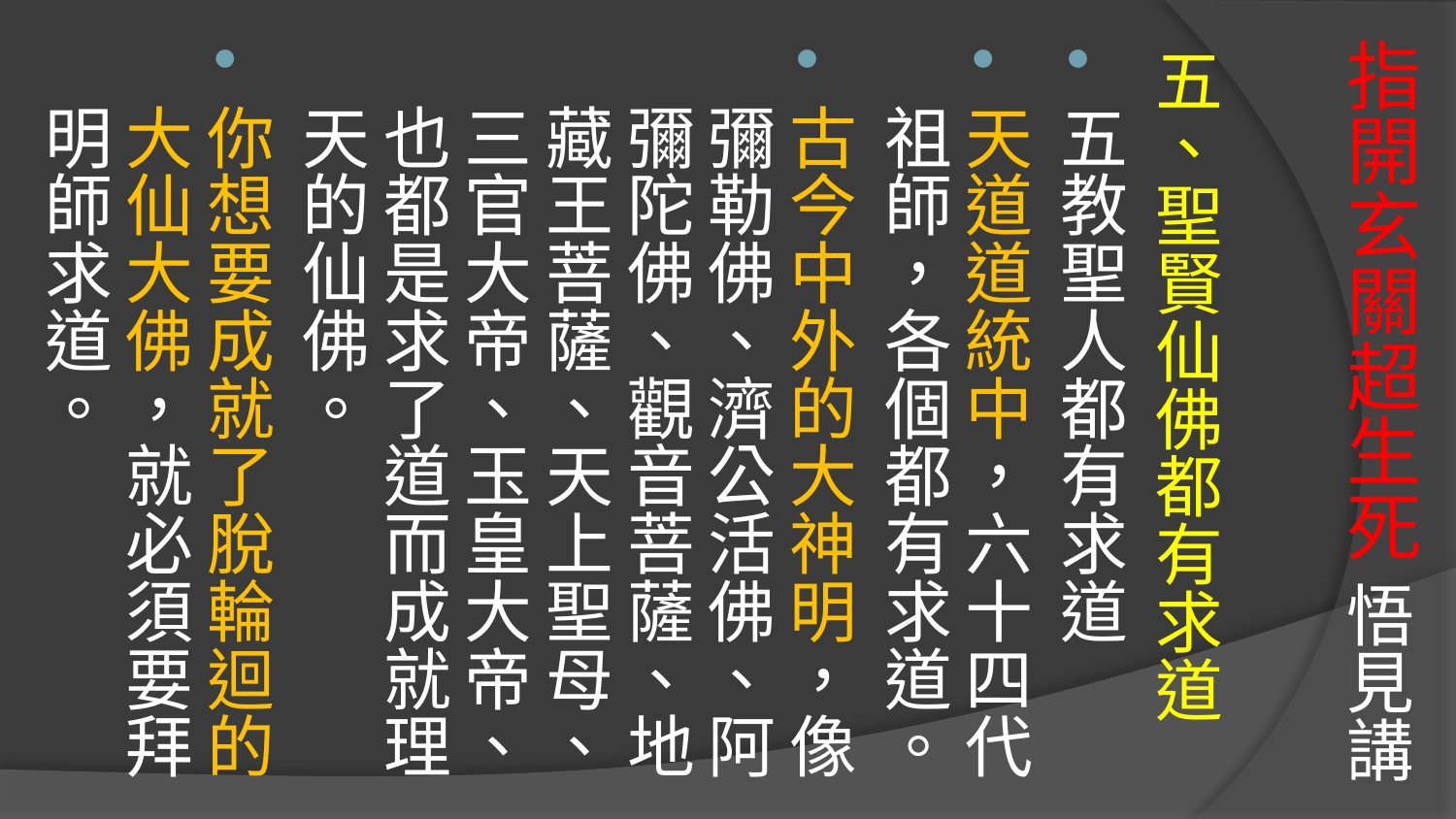

五、聖賢仙佛都有求道
五教聖人都有求道
天道道統中，六十四代祖師，各個都有求道。
古今中外的大神明，像彌勒佛、濟公活佛、阿彌陀佛、觀音菩薩、地藏王菩薩、天上聖母、三官大帝、玉皇大帝、也都是求了道而成就理天的仙佛。
你想要成就了脫輪迴的大仙大佛，就必須要拜明師求道。
# 指開玄關超生死 悟見講